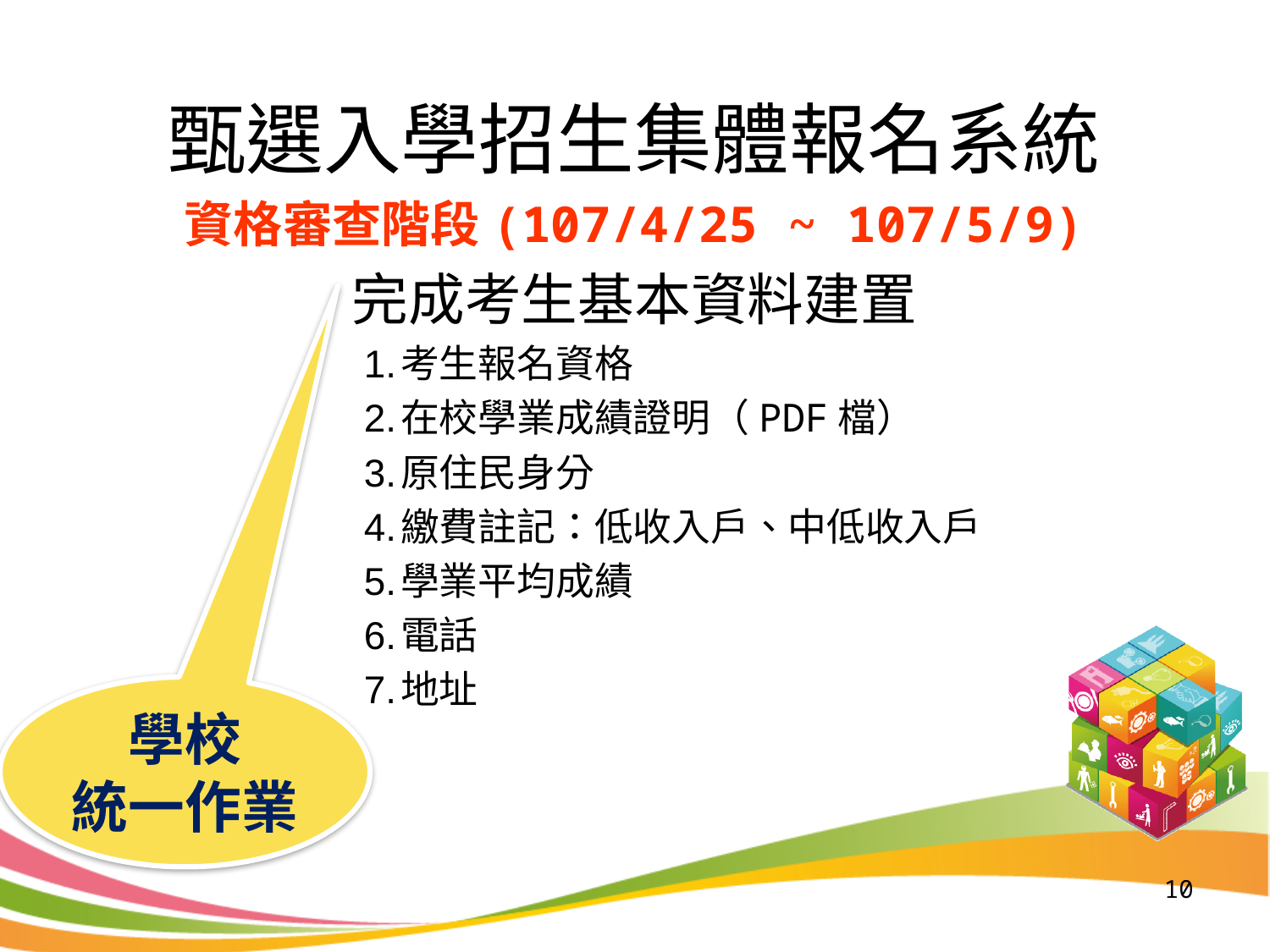

甄選入學招生集體報名系統
資格審查階段(107/4/25 ~ 107/5/9)
完成考生基本資料建置
考生報名資格
在校學業成績證明（PDF檔）
原住民身分
繳費註記：低收入戶、中低收入戶
學業平均成績
電話
地址
學校
統一作業
10